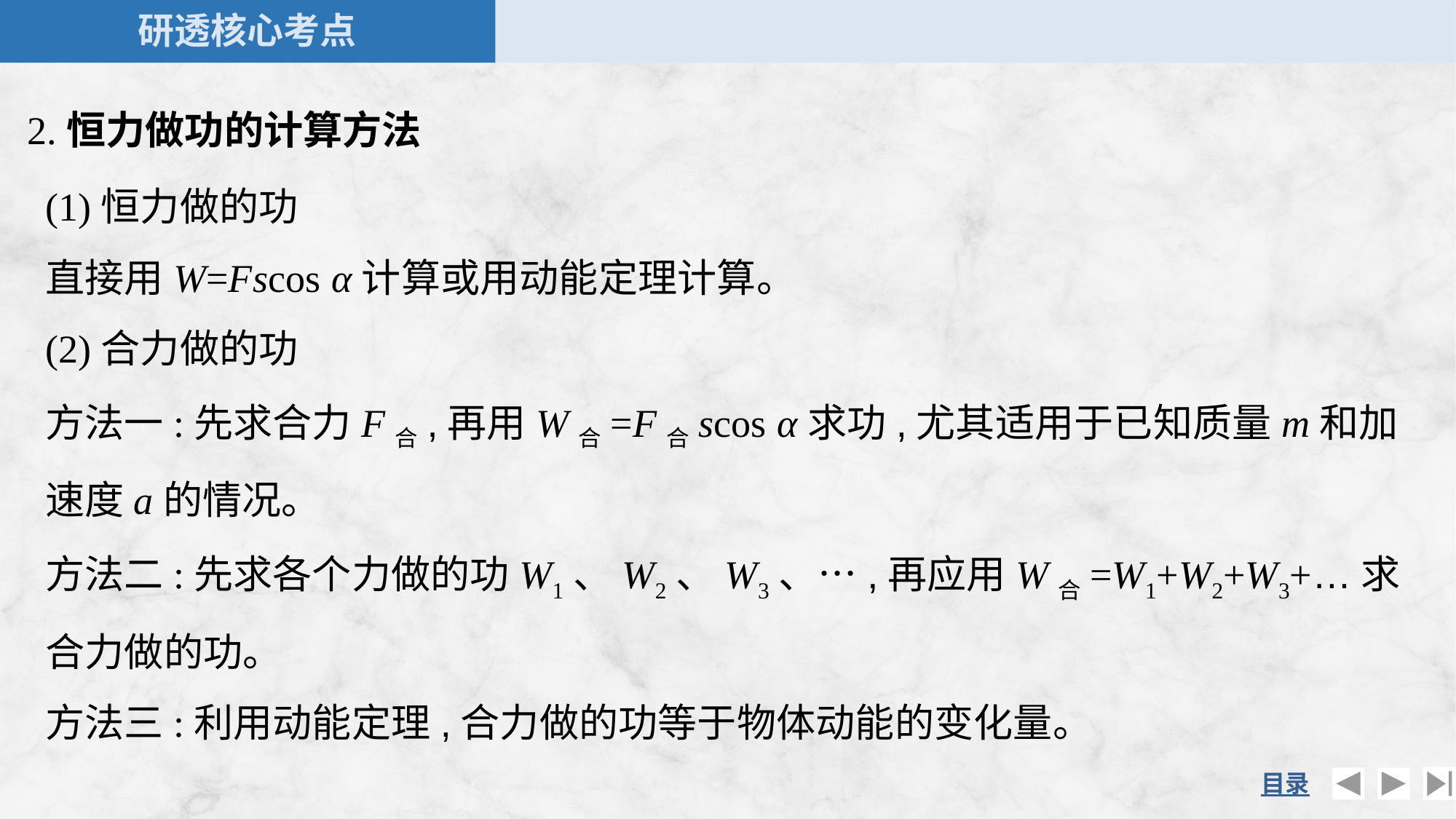

2.恒力做功的计算方法
(1)恒力做的功
直接用W=Fscos α计算或用动能定理计算。
(2)合力做的功
方法一:先求合力F合,再用W合=F合scos α求功,尤其适用于已知质量m和加速度a的情况。
方法二:先求各个力做的功W1、W2、W3、…,再应用W合=W1+W2+W3+…求合力做的功。
方法三:利用动能定理,合力做的功等于物体动能的变化量。